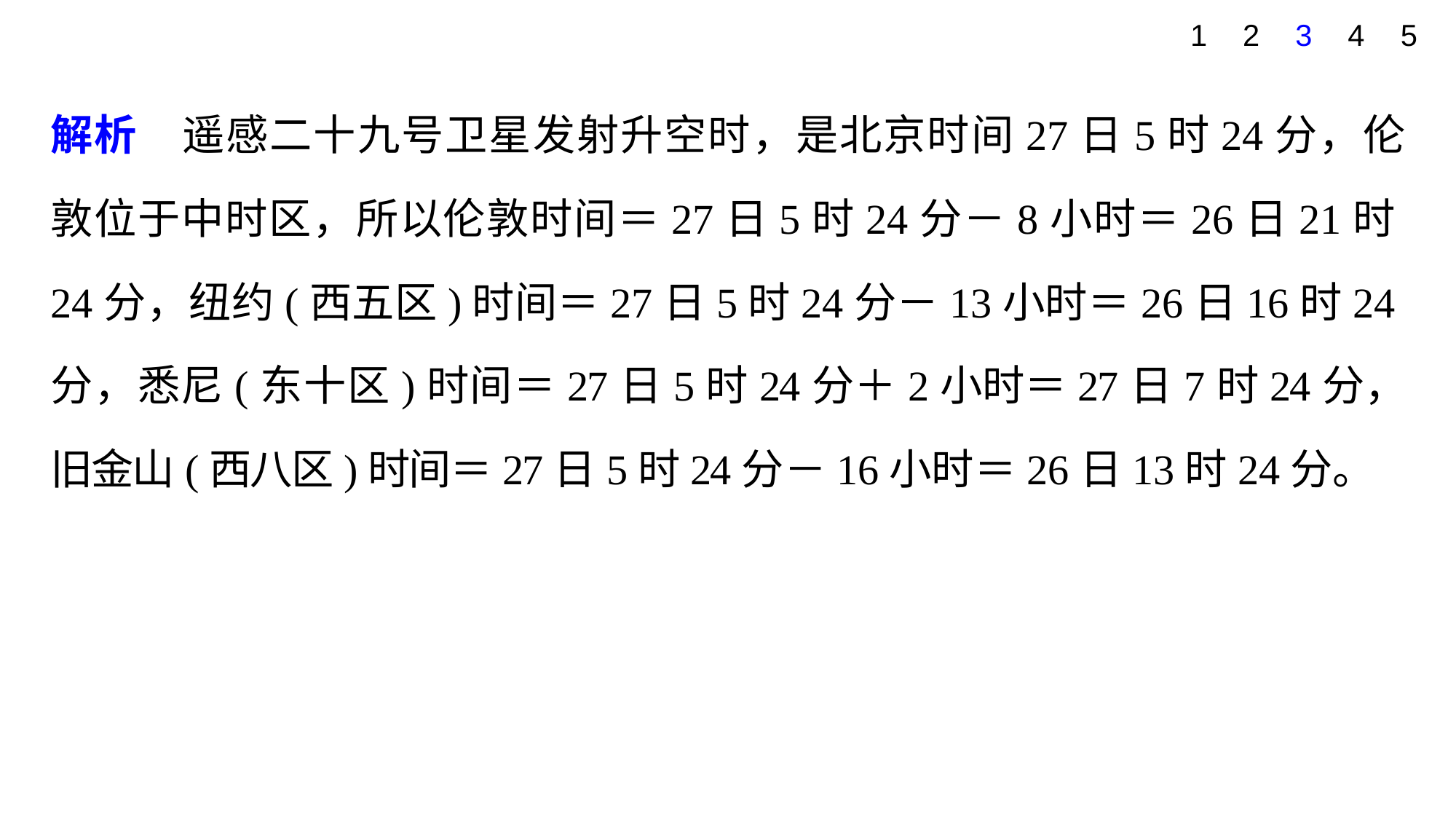

1
2
3
4
5
解析　遥感二十九号卫星发射升空时，是北京时间27日5时24分，伦敦位于中时区，所以伦敦时间＝27日5时24分－8小时＝26日21时24分，纽约(西五区)时间＝27日5时24分－13小时＝26日16时24分，悉尼(东十区)时间＝27日5时24分＋2小时＝27日7时24分，旧金山(西八区)时间＝27日5时24分－16小时＝26日13时24分。